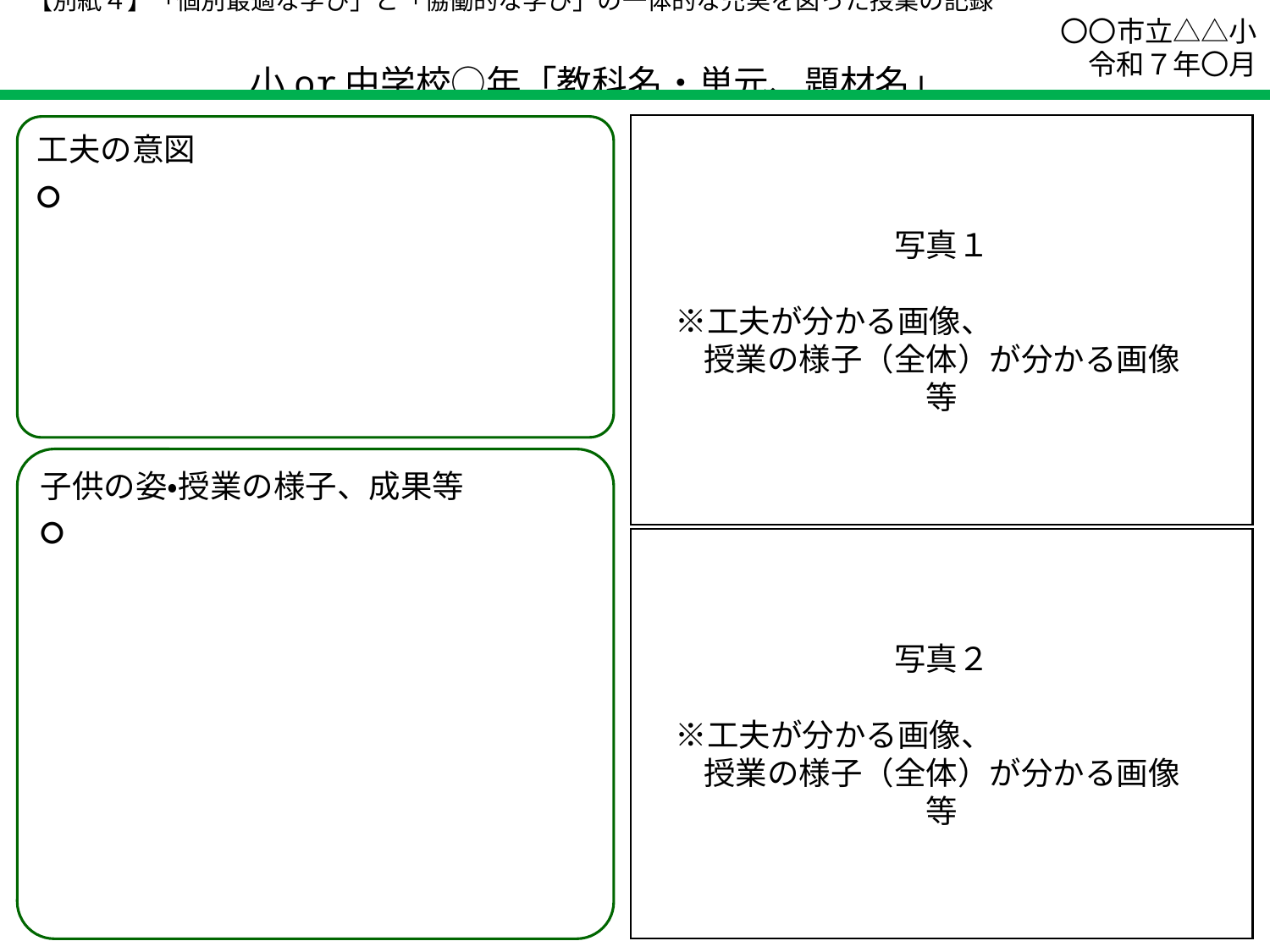

【別紙４】「個別最適な学び」と「協働的な学び」の一体的な充実を図った授業の記録
　　　　　　小or中学校○年「教科名・単元、題材名」
　〇〇市立△△小
令和７年〇月
写真１

　※工夫が分かる画像、
授業の様子（全体）が分かる画像
等
工夫の意図
○
子供の姿・授業の様子、成果等
○
写真２

　※工夫が分かる画像、
授業の様子（全体）が分かる画像
等